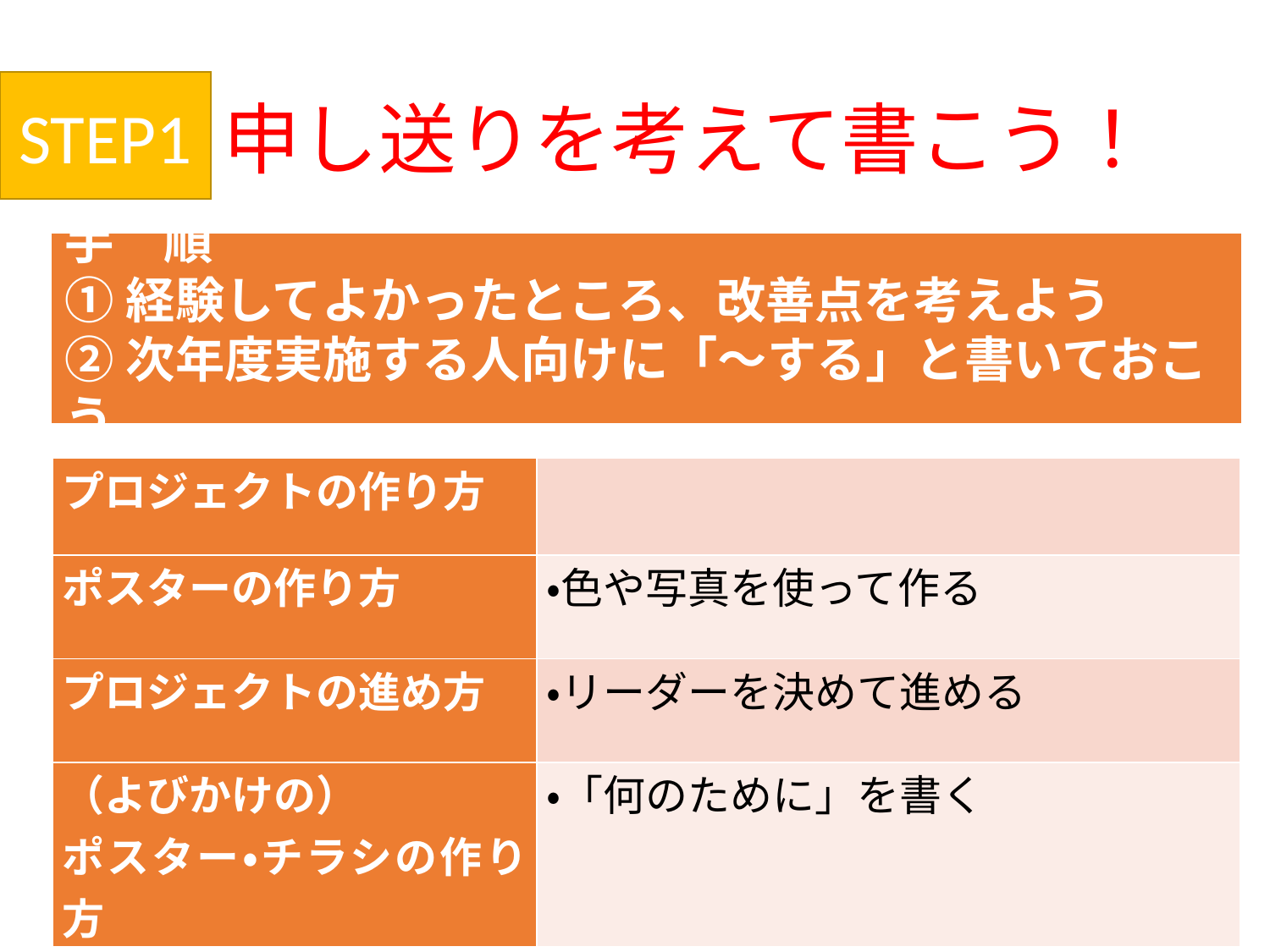

# 申し送りを考えて書こう！
STEP1
手　順
①経験してよかったところ、改善点を考えよう
②次年度実施する人向けに「～する」と書いておこう
| プロジェクトの作り方 |  |
| --- | --- |
| ポスターの作り方 | ・色や写真を使って作る |
| プロジェクトの進め方 | ・リーダーを決めて進める |
| （よびかけの） ポスター・チラシの作り方 | ・「何のために」を書く |